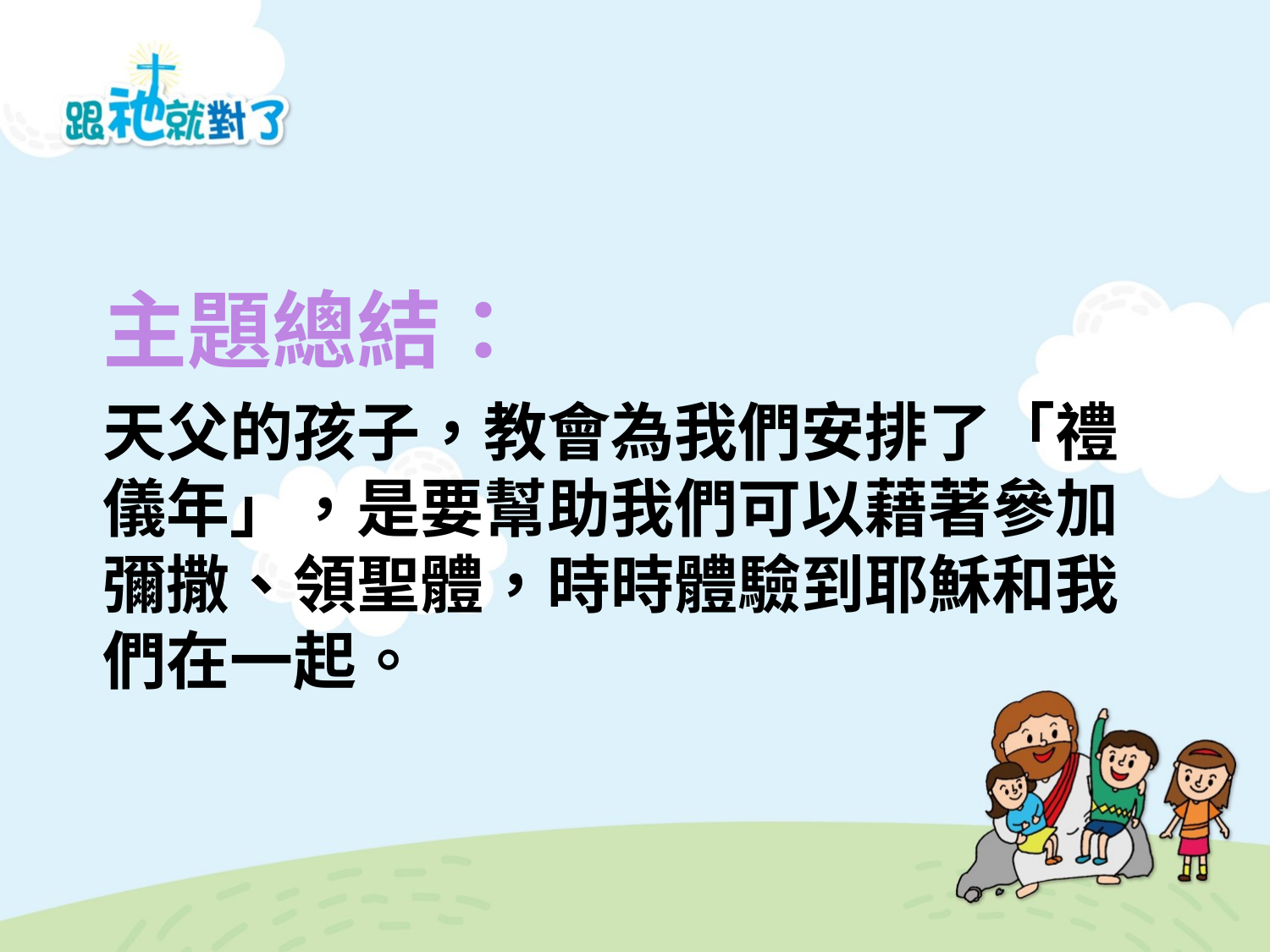

主題總結：
天父的孩子，教會為我們安排了「禮儀年」，是要幫助我們可以藉著參加彌撒、領聖體，時時體驗到耶穌和我們在一起。